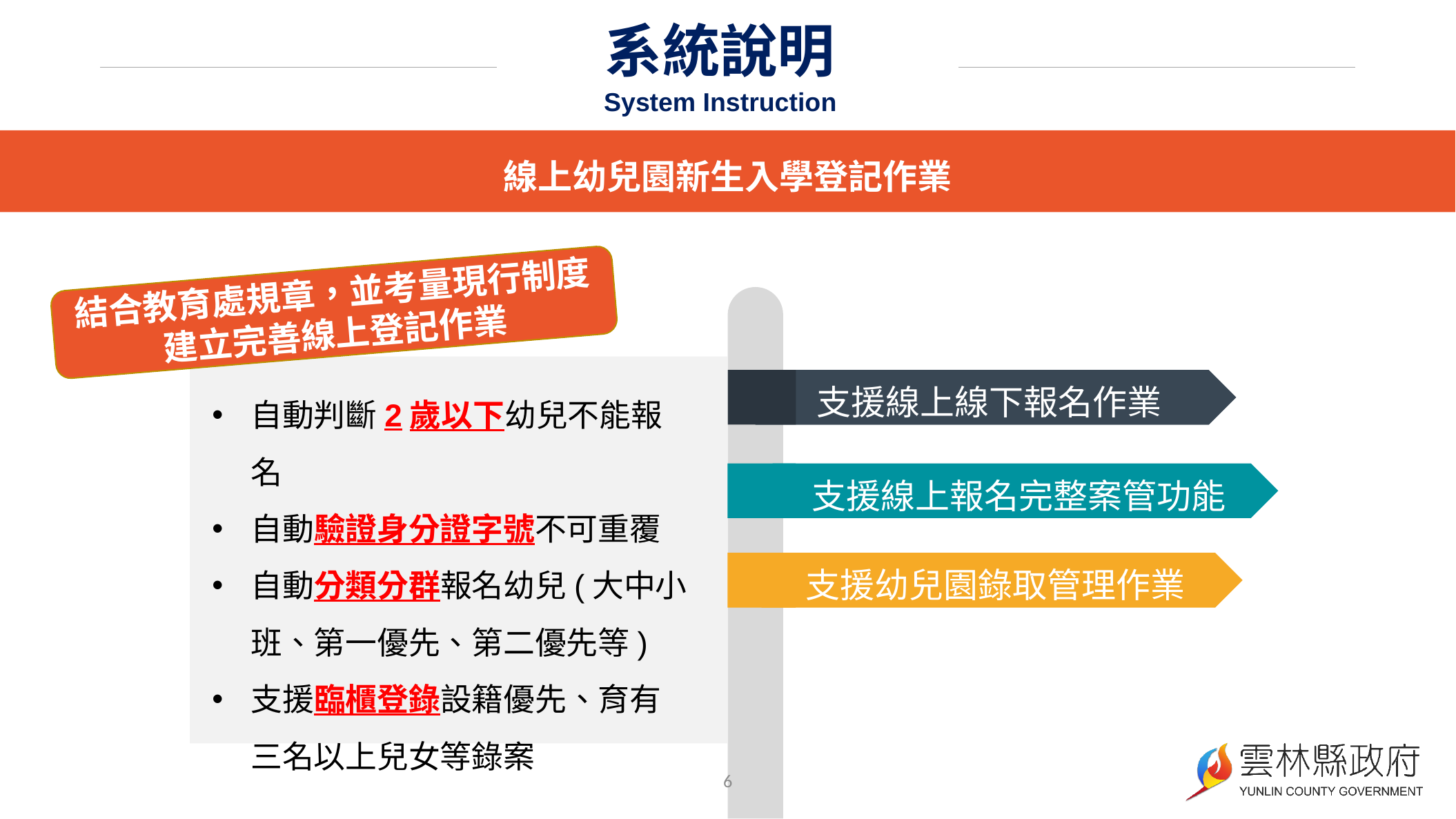

系統說明
System Instruction
線上幼兒園新生入學登記作業
結合教育處規章，並考量現行制度建立完善線上登記作業

自動判斷2歲以下幼兒不能報名
自動驗證身分證字號不可重覆
自動分類分群報名幼兒(大中小班、第一優先、第二優先等)
支援臨櫃登錄設籍優先、育有三名以上兒女等錄案

支援線上線下報名作業

支援線上報名完整案管功能

支援幼兒園錄取管理作業
6